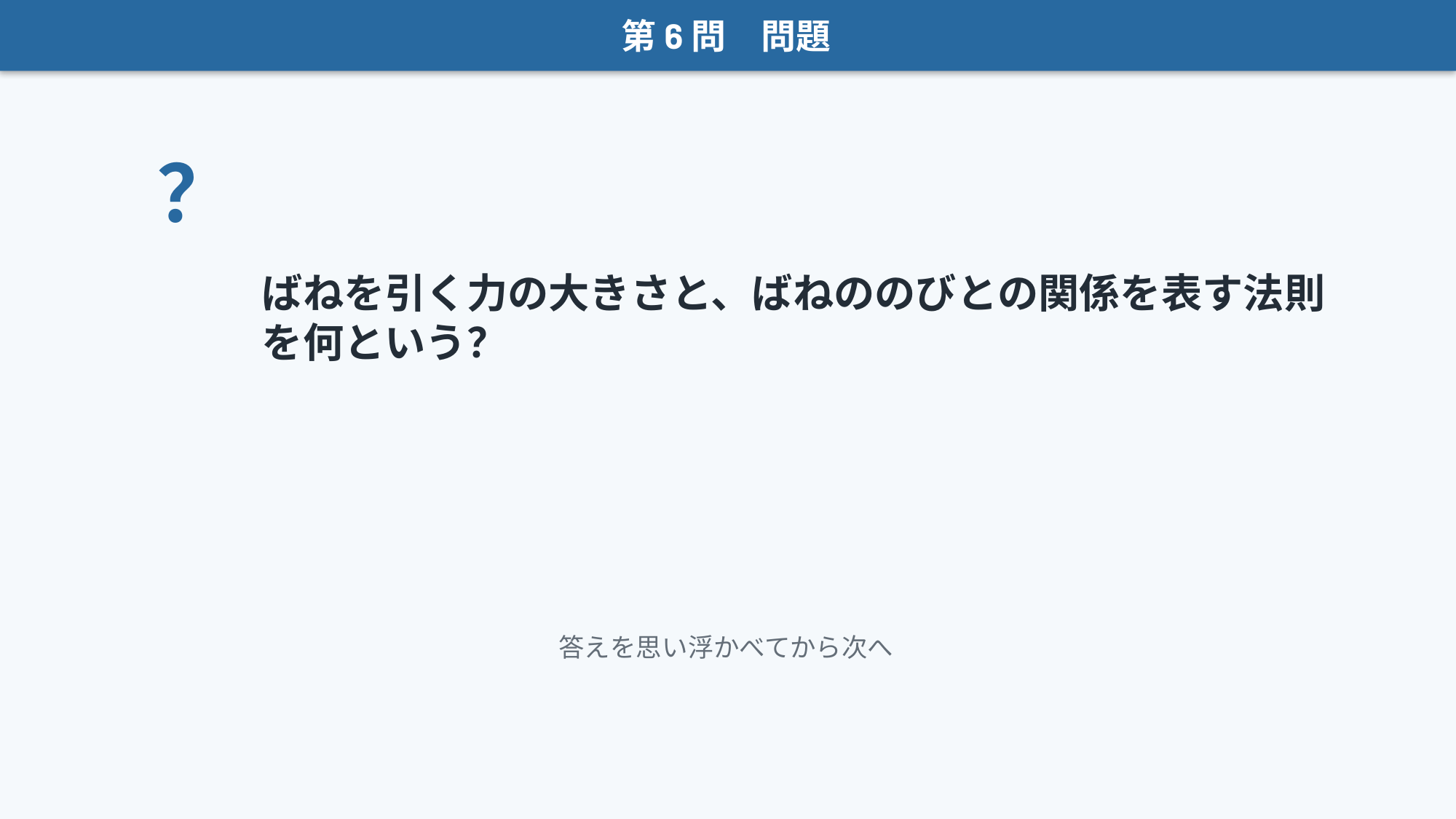

第6問　問題
？
ばねを引く力の大きさと、ばねののびとの関係を表す法則を何という？
答えを思い浮かべてから次へ